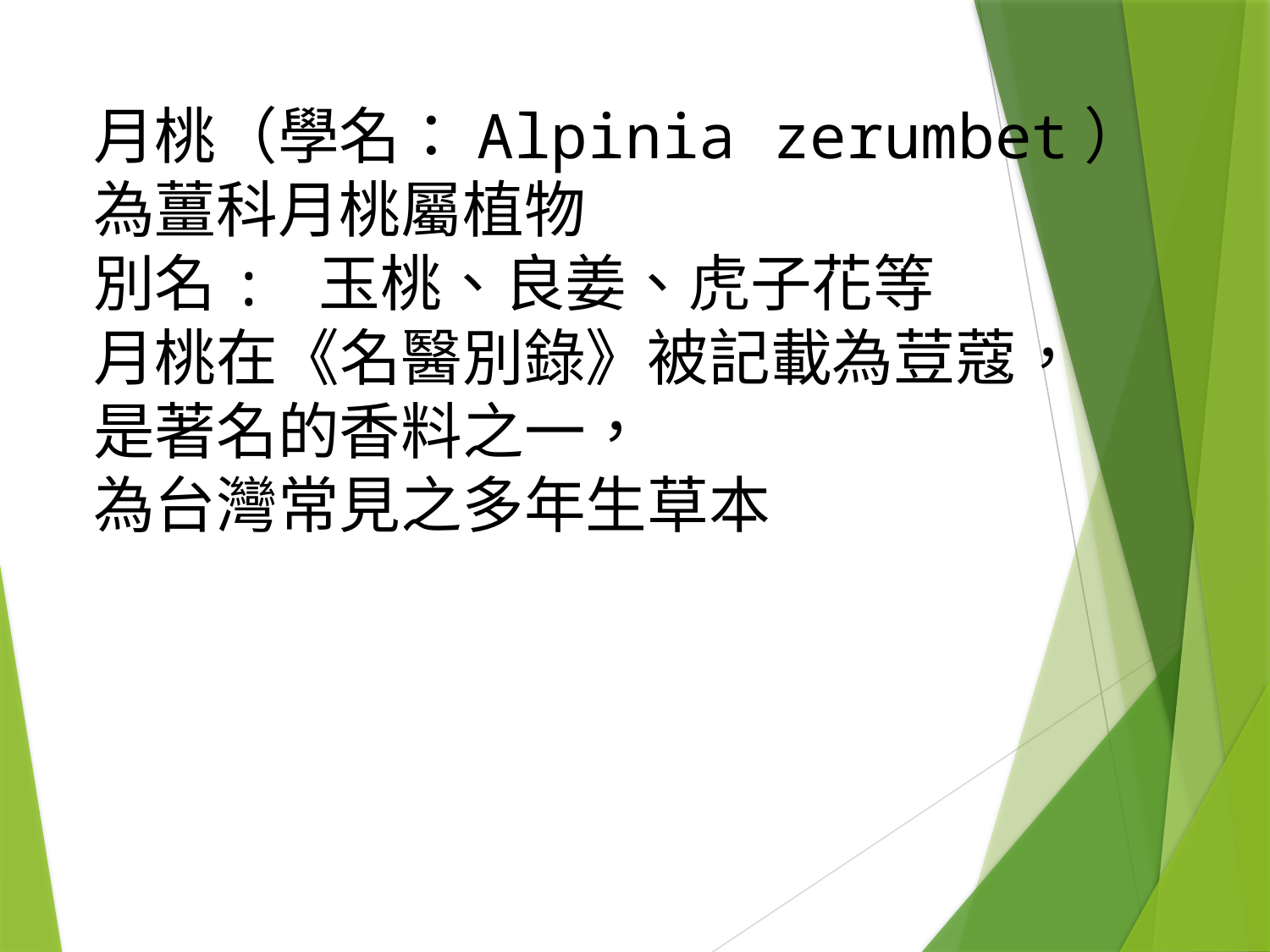

# 月桃（學名：Alpinia zerumbet） 為薑科月桃屬植物 別名: 玉桃、良姜、虎子花等 月桃在《名醫別錄》被記載為荳蔻， 是著名的香料之一， 為台灣常見之多年生草本